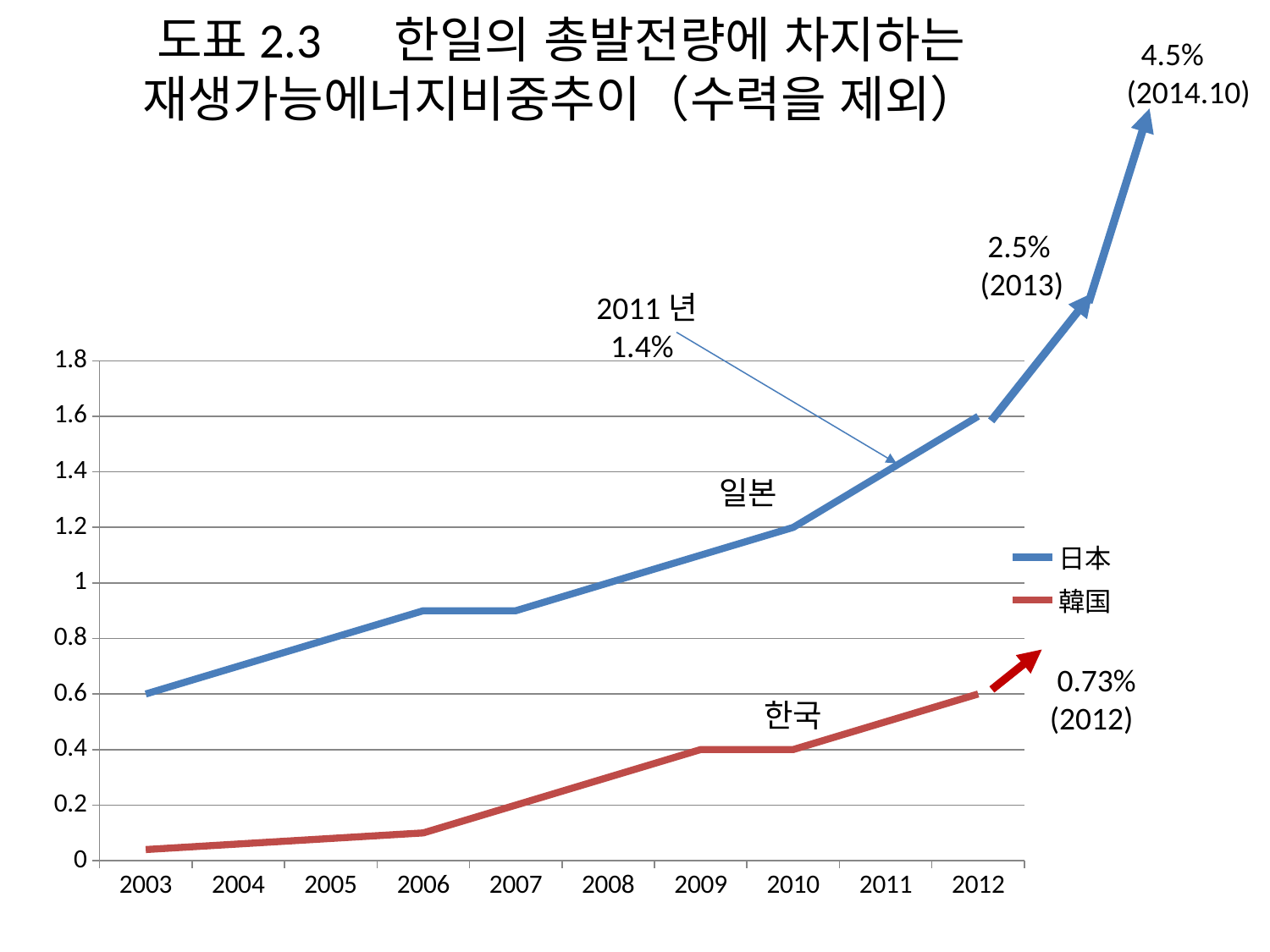

# 도표2.3 　한일의 총발전량에 차지하는 재생가능에너지비중추이（수력을 제외）
  4.5%
(2014.10)
 2.5%
(2013)
2011년
  1.4%

### Chart

| Category | 日本 | 韓国 |
|---|---|---|
| 2003 | 0.600000000000001 | 0.0400000000000001 |
| 2004 | 0.700000000000001 | 0.0600000000000001 |
| 2005 | 0.8 | 0.0800000000000001 |
| 2006 | 0.9 | 0.1 |
| 2007 | 0.9 | 0.2 |
| 2008 | 1.0 | 0.3 |
| 2009 | 1.1 | 0.4 |
| 2010 | 1.2 | 0.4 |
| 2011 | 1.4 | 0.5 |
| 2012 | 1.6 | 0.600000000000001 |
일본
 0.73%
(2012)
한국